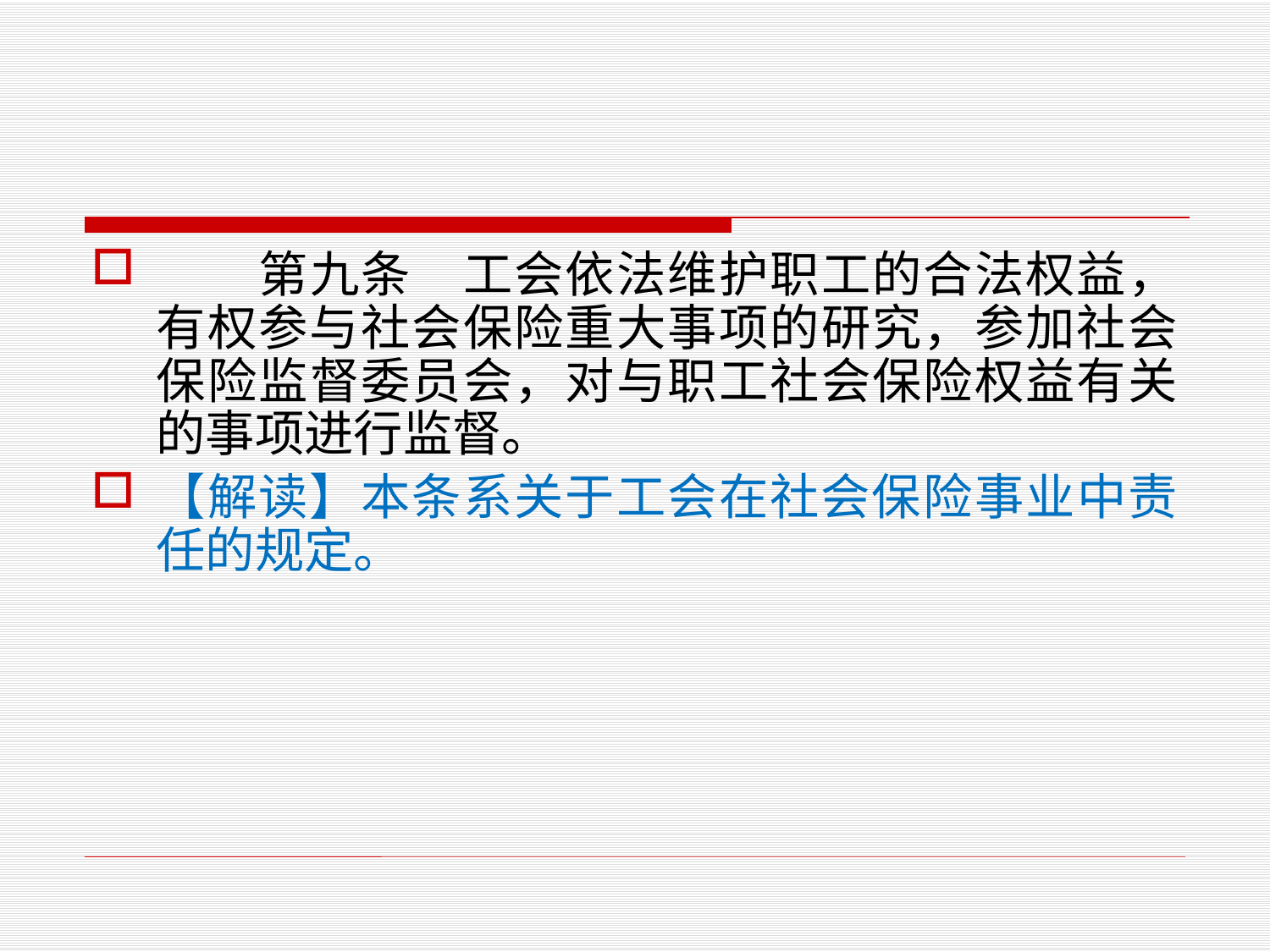

第九条　工会依法维护职工的合法权益，有权参与社会保险重大事项的研究，参加社会保险监督委员会，对与职工社会保险权益有关的事项进行监督。
【解读】本条系关于工会在社会保险事业中责任的规定。